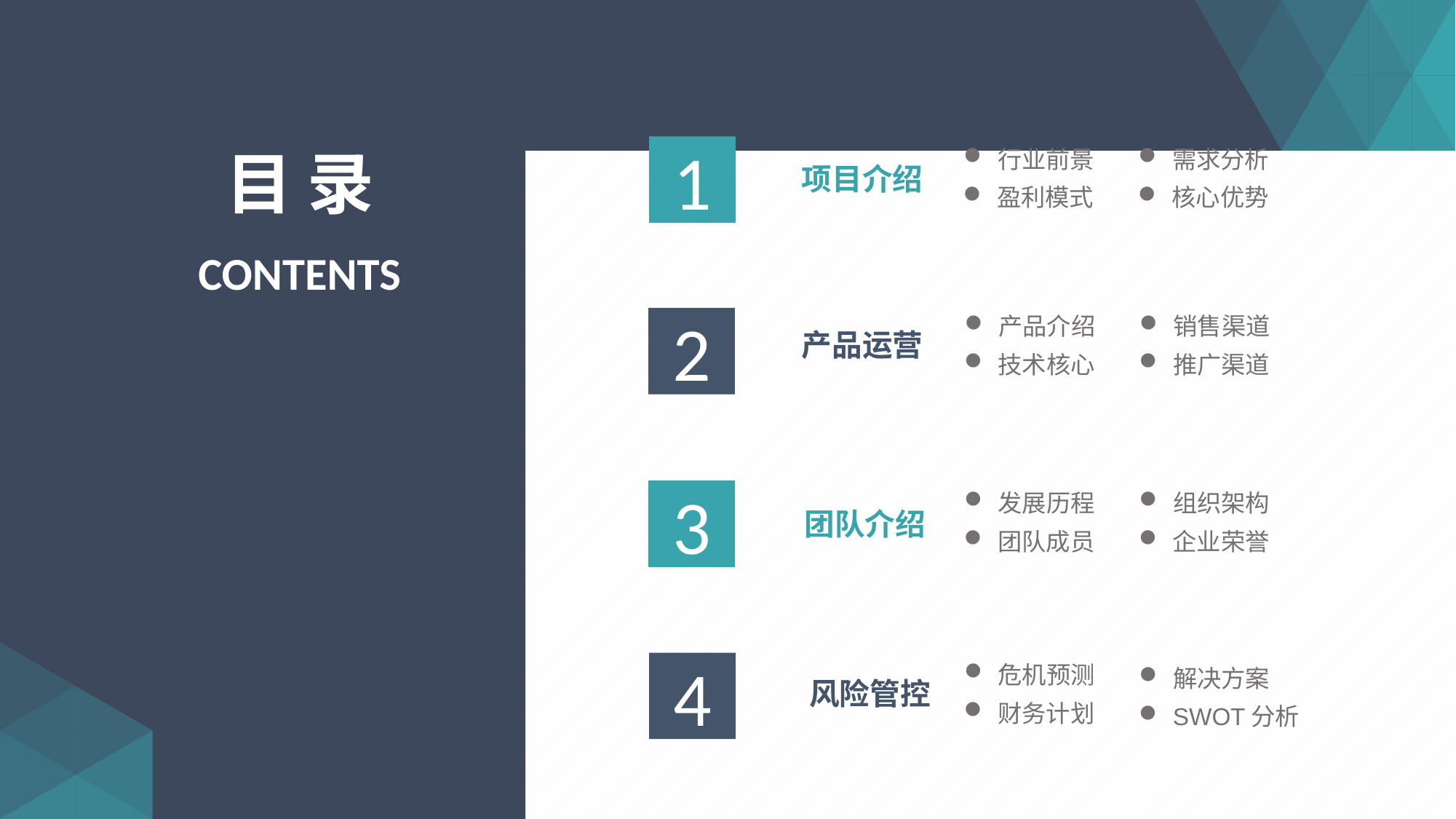

1
目 录
行业前景
需求分析
项目介绍
盈利模式
核心优势
CONTENTS
产品介绍
销售渠道
2
产品运营
技术核心
推广渠道
3
发展历程
组织架构
团队介绍
团队成员
企业荣誉

4
危机预测
解决方案
风险管控
财务计划
SWOT分析